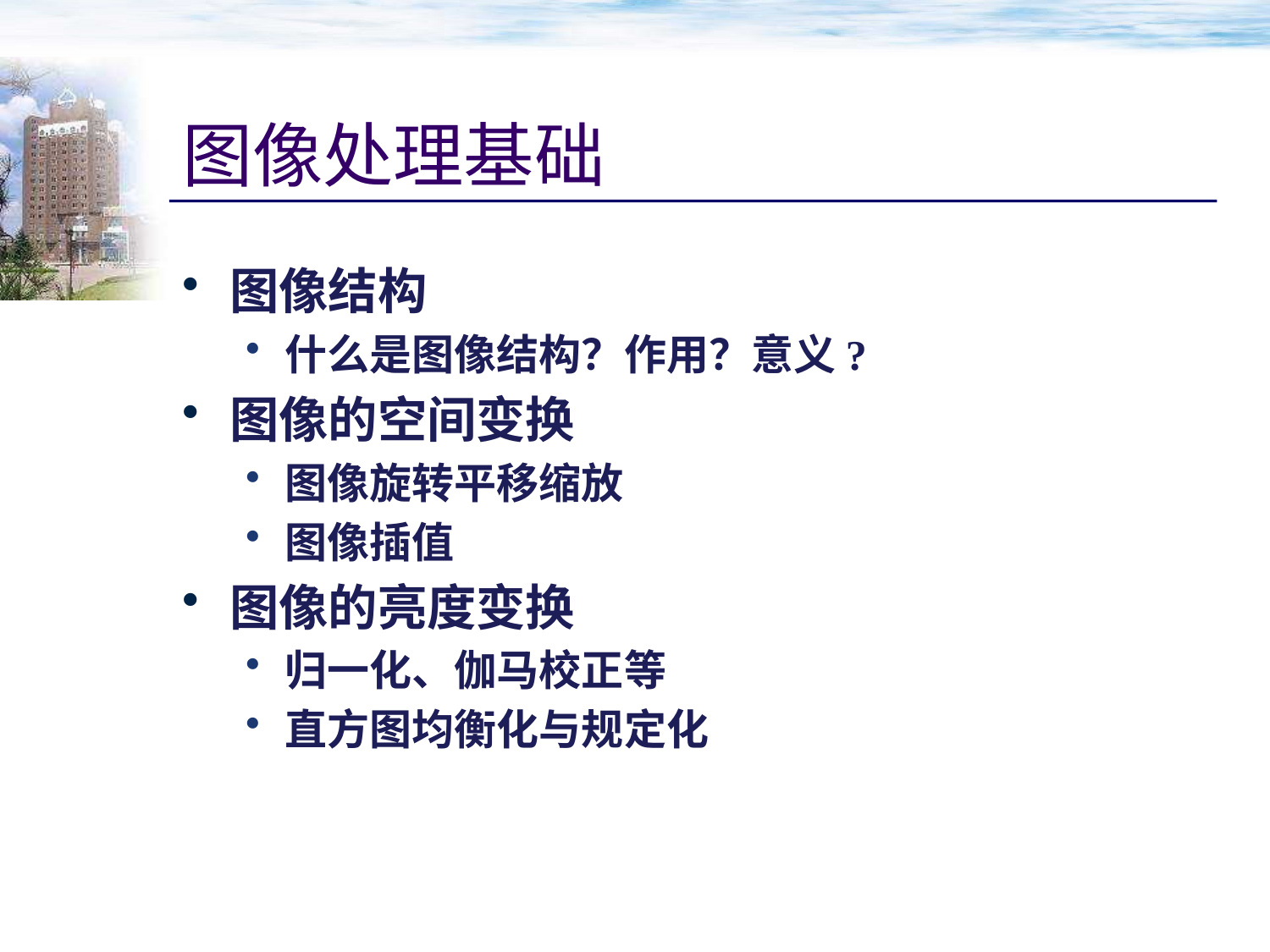

# 图像处理基础
图像结构
什么是图像结构？作用？意义?
图像的空间变换
图像旋转平移缩放
图像插值
图像的亮度变换
归一化、伽马校正等
直方图均衡化与规定化
4